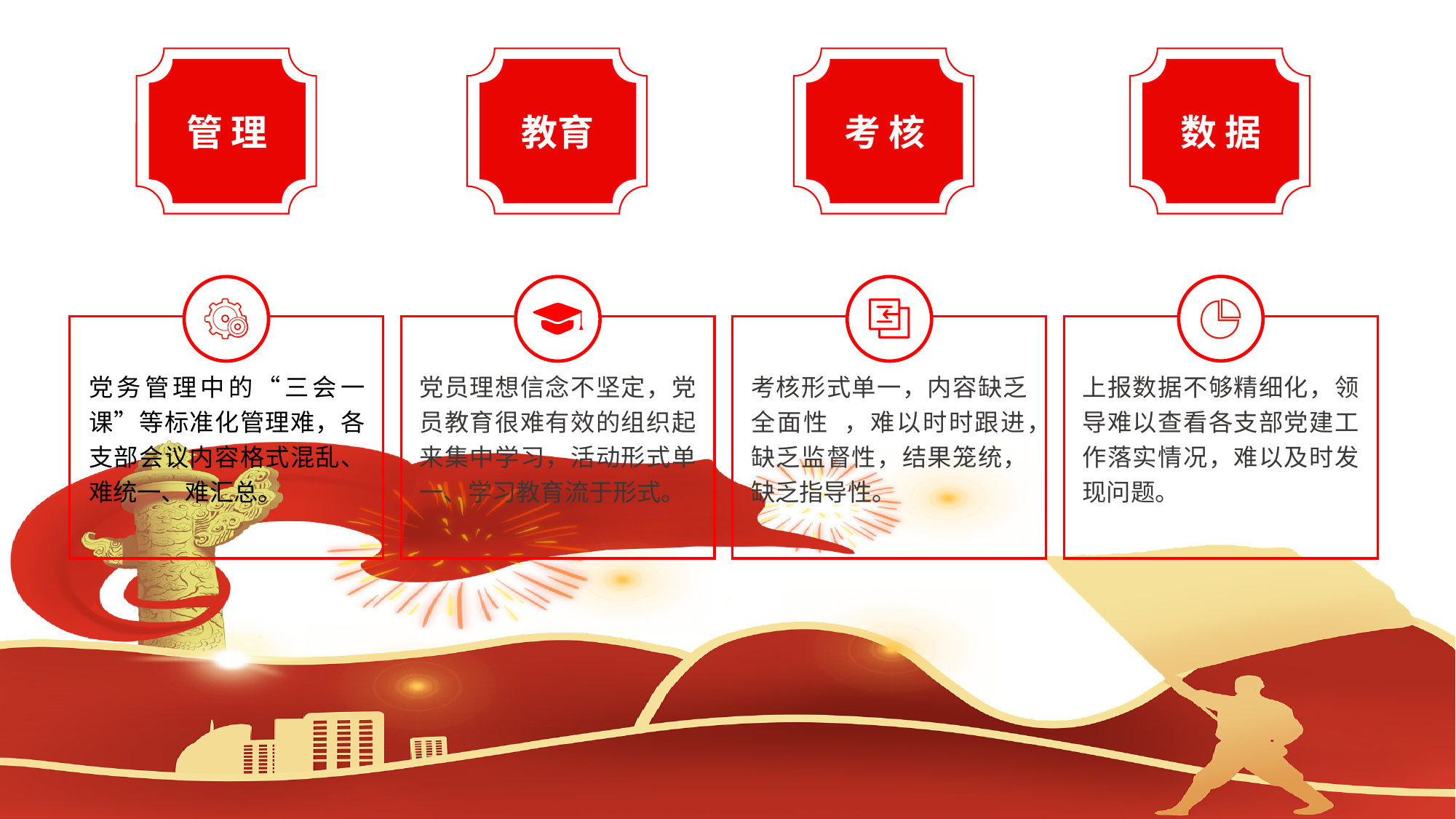

党建工作面临的难点、痛点

管 理

党务管理中的“三会一课”等标准化管理难，各支部会议内容格式混乱、难统一、难汇总。

教育

党员理想信念不坚定，党员教育很难有效的组织起来集中学习，活动形式单一、学习教育流于形式。

考 核

考核形式单一，内容缺乏全面性  ，难以时时跟进，缺乏监督性，结果笼统，缺乏指导性。

数 据

上报数据不够精细化，领导难以查看各支部党建工作落实情况，难以及时发现问题。